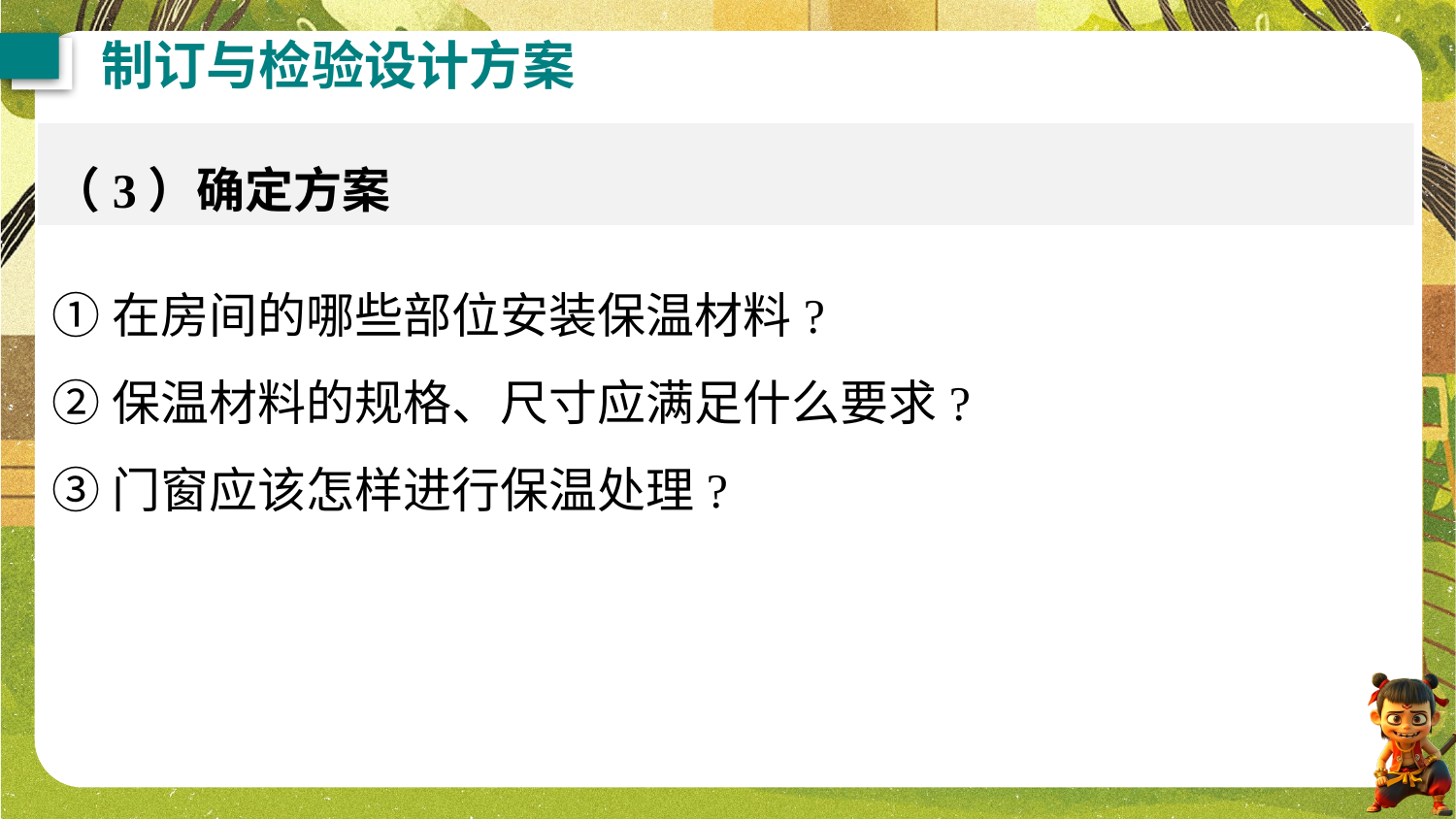

制订与检验设计方案

（3）确定方案
①在房间的哪些部位安装保温材料?
②保温材料的规格、尺寸应满足什么要求?
③门窗应该怎样进行保温处理?